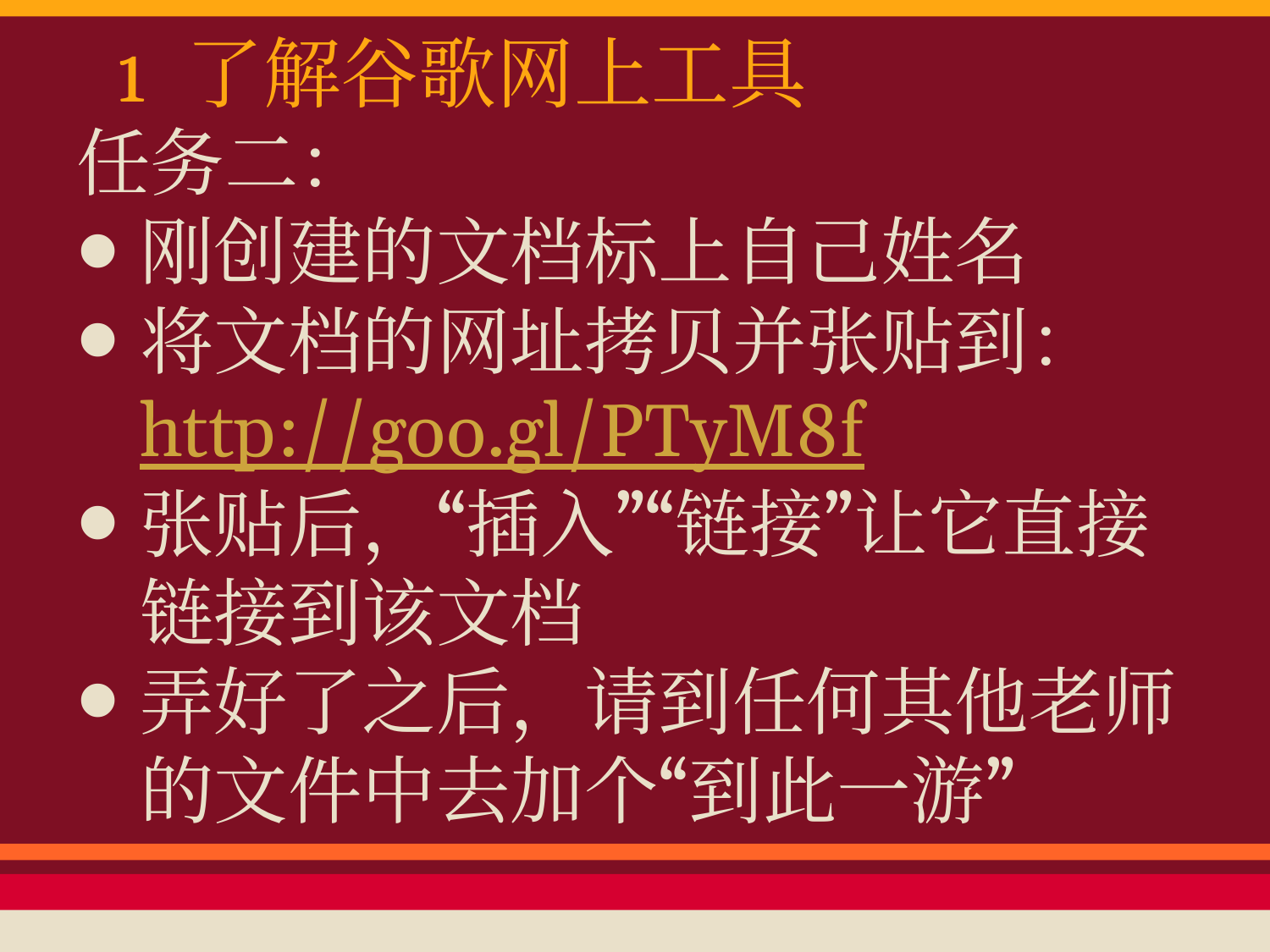

# 1 了解谷歌网上工具

任务二：
刚创建的文档标上自己姓名
将文档的网址拷贝并张贴到：http://goo.gl/PTyM8f
张贴后，“插入”“链接”让它直接链接到该文档
弄好了之后，请到任何其他老师的文件中去加个“到此一游”